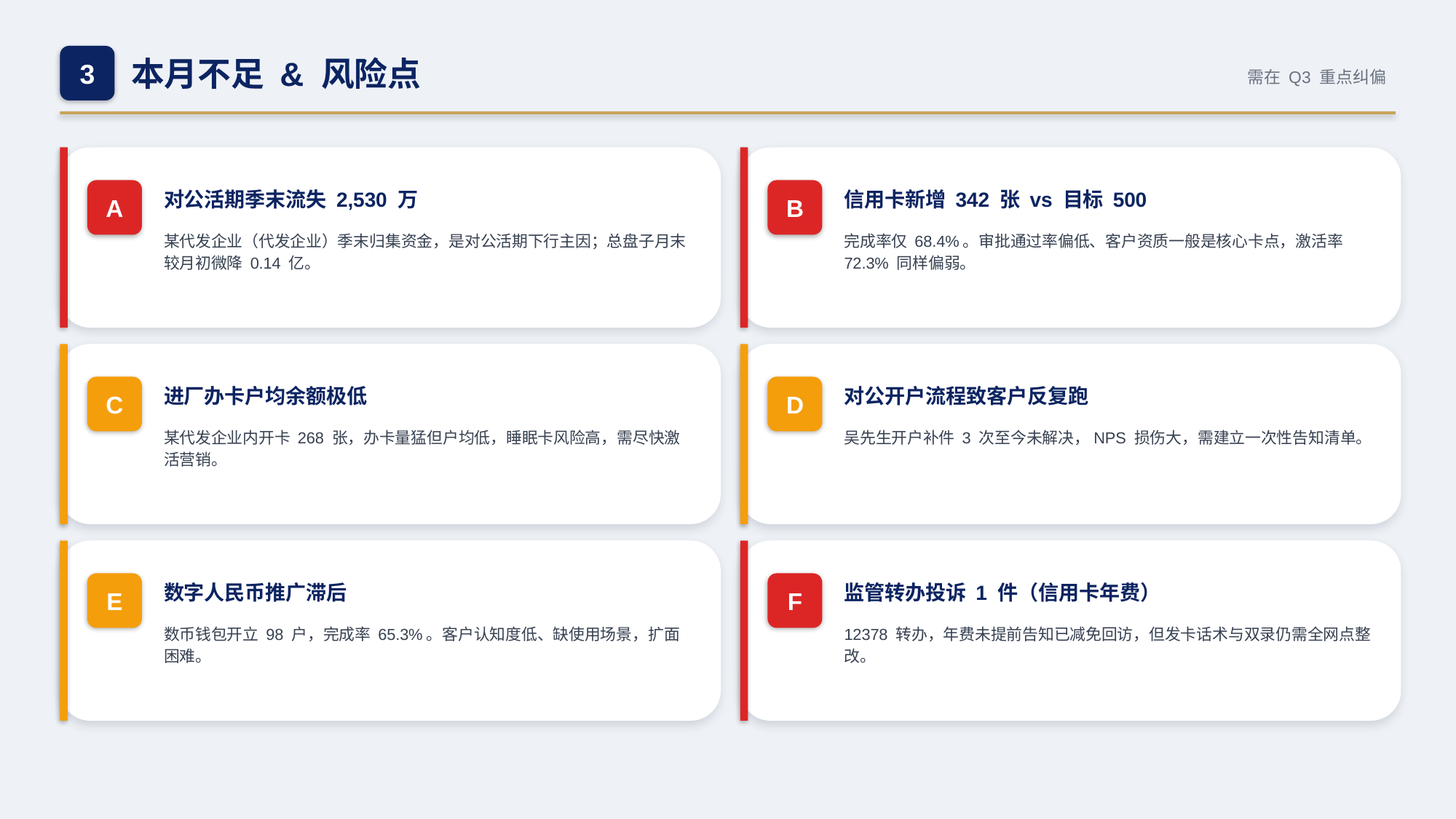

3
本月不足 & 风险点
需在 Q3 重点纠偏

对公活期季末流失 2,530 万
信用卡新增 342 张 vs 目标 500

A

B
某代发企业（代发企业）季末归集资金，是对公活期下行主因；总盘子月末较月初微降 0.14 亿。
完成率仅 68.4%。审批通过率偏低、客户资质一般是核心卡点，激活率 72.3% 同样偏弱。

进厂办卡户均余额极低
对公开户流程致客户反复跑

C

D
某代发企业内开卡 268 张，办卡量猛但户均低，睡眠卡风险高，需尽快激活营销。
吴先生开户补件 3 次至今未解决，NPS 损伤大，需建立一次性告知清单。

数字人民币推广滞后
监管转办投诉 1 件（信用卡年费）

E

F
数币钱包开立 98 户，完成率 65.3%。客户认知度低、缺使用场景，扩面困难。
12378 转办，年费未提前告知已减免回访，但发卡话术与双录仍需全网点整改。